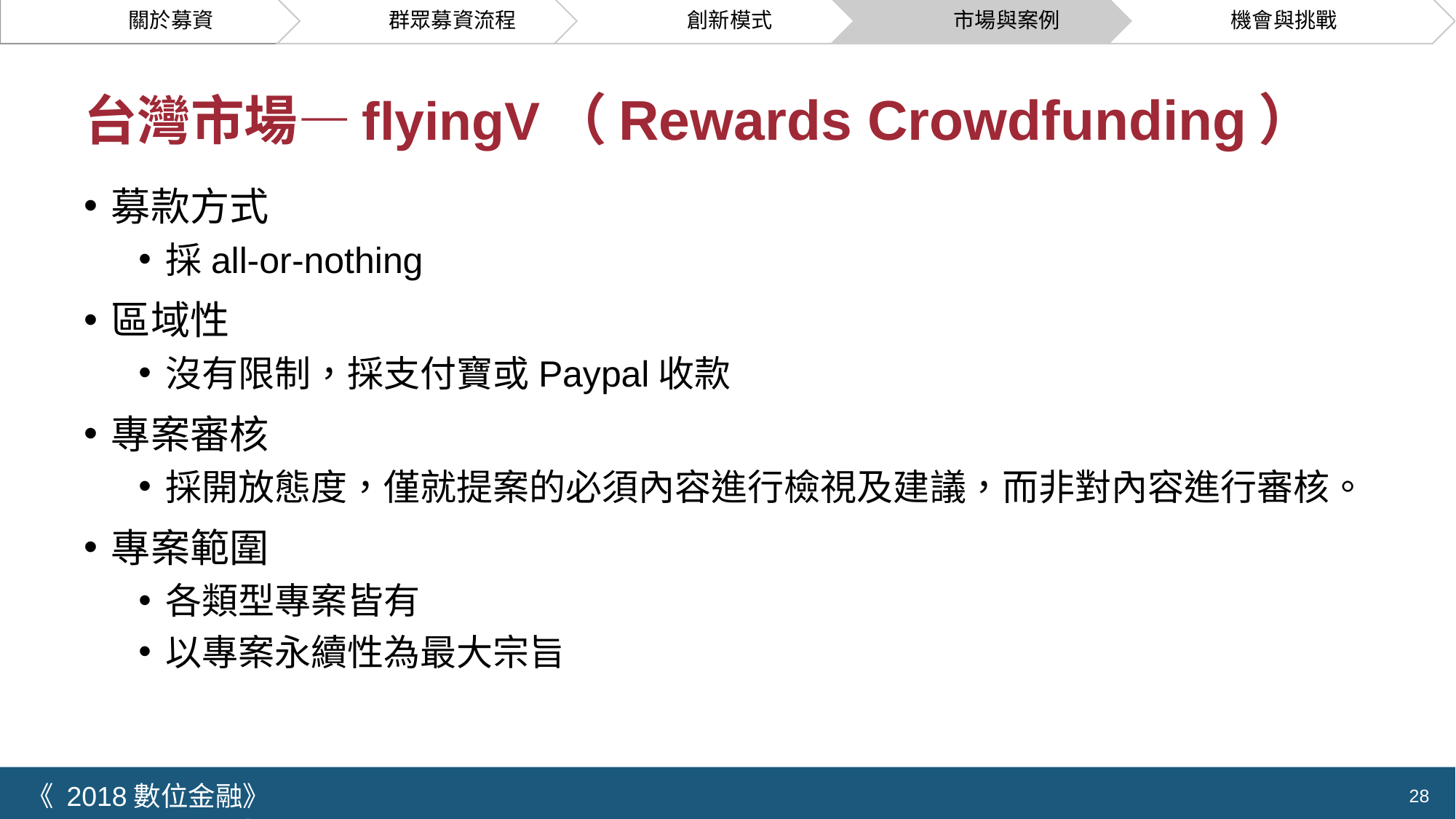

關於募資
群眾募資流程
創新模式
市場與案例
機會與挑戰
# 台灣市場—flyingV（Rewards Crowdfunding）
募款方式
採all-or-nothing
區域性
沒有限制，採支付寶或Paypal收款
專案審核
採開放態度，僅就提案的必須內容進行檢視及建議，而非對內容進行審核。
專案範圍
各類型專案皆有
以專案永續性為最大宗旨

《 2018數位金融》                                                                                                                                             	NCTU.IIM.IEBI Lab
28